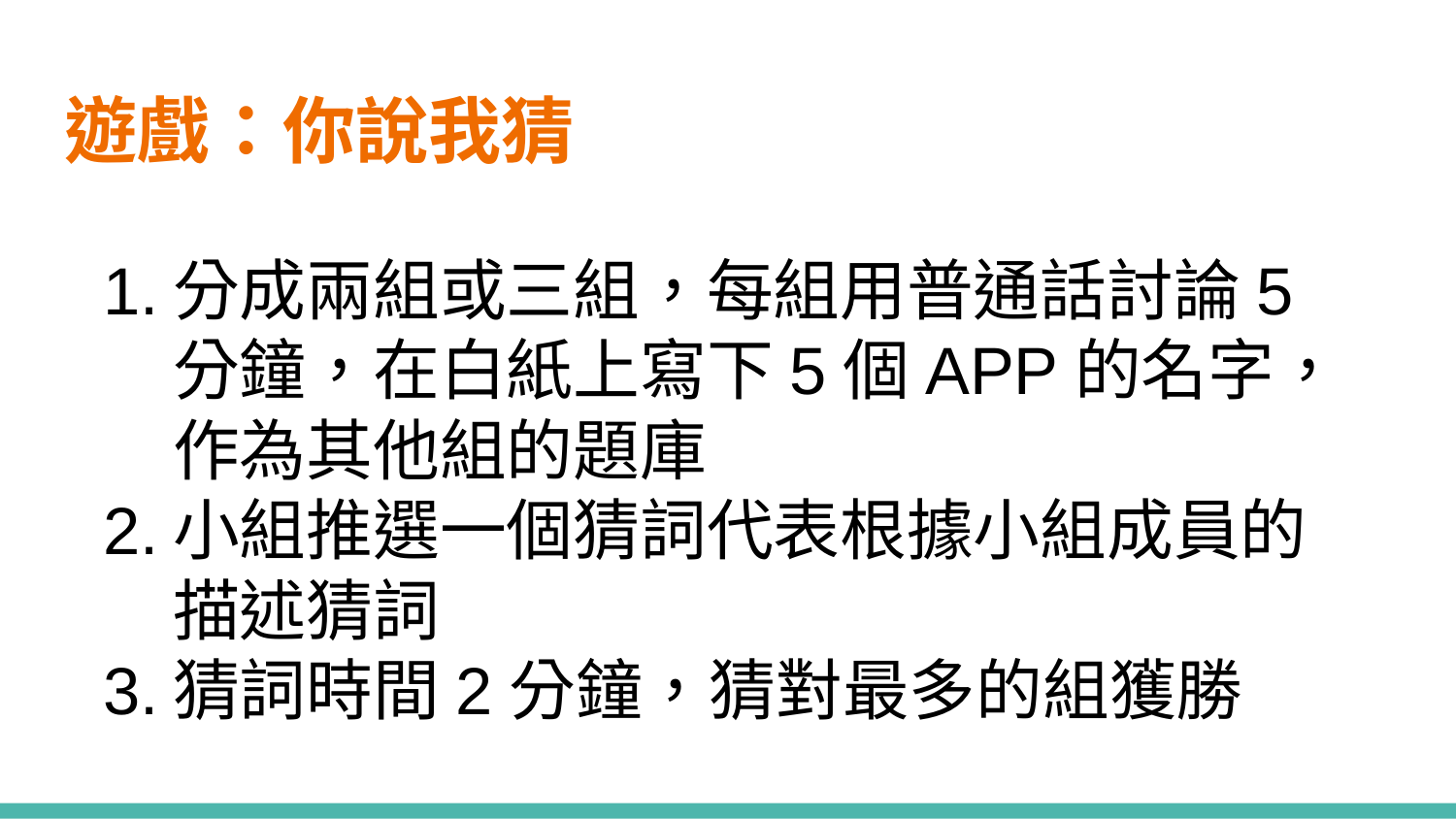

# 遊戲：你說我猜
分成兩組或三組，每組用普通話討論5分鐘，在白紙上寫下5個APP的名字，作為其他組的題庫
小組推選一個猜詞代表根據小組成員的描述猜詞
猜詞時間2分鐘，猜對最多的組獲勝